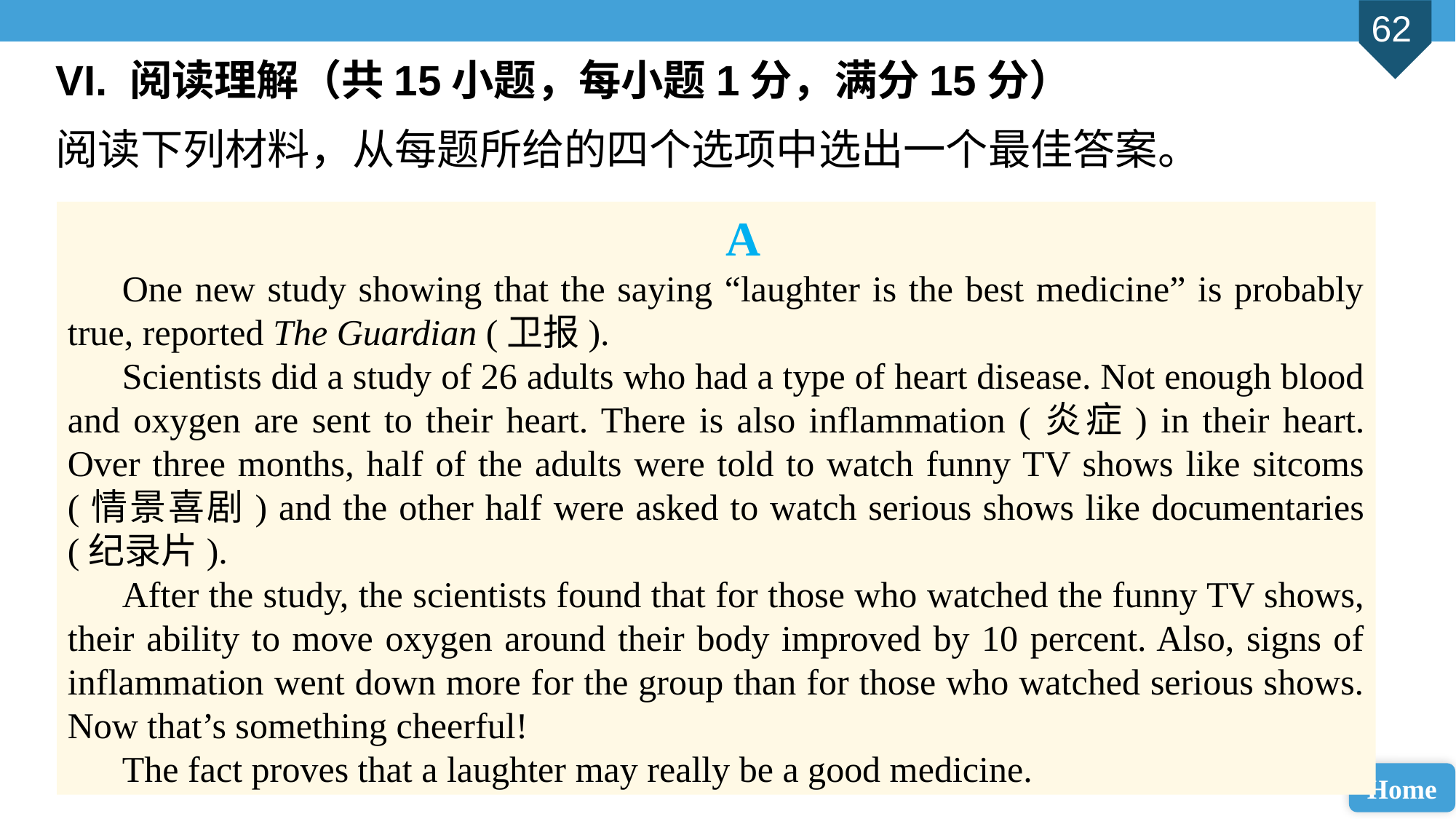

VI. 阅读理解（共15小题，每小题1分，满分15分）
阅读下列材料，从每题所给的四个选项中选出一个最佳答案。
A
One new study showing that the saying “laughter is the best medicine” is probably true, reported The Guardian (卫报).
Scientists did a study of 26 adults who had a type of heart disease. Not enough blood and oxygen are sent to their heart. There is also inflammation (炎症) in their heart. Over three months, half of the adults were told to watch funny TV shows like sitcoms (情景喜剧) and the other half were asked to watch serious shows like documentaries (纪录片).
After the study, the scientists found that for those who watched the funny TV shows, their ability to move oxygen around their body improved by 10 percent. Also, signs of inflammation went down more for the group than for those who watched serious shows. Now that’s something cheerful!
The fact proves that a laughter may really be a good medicine.